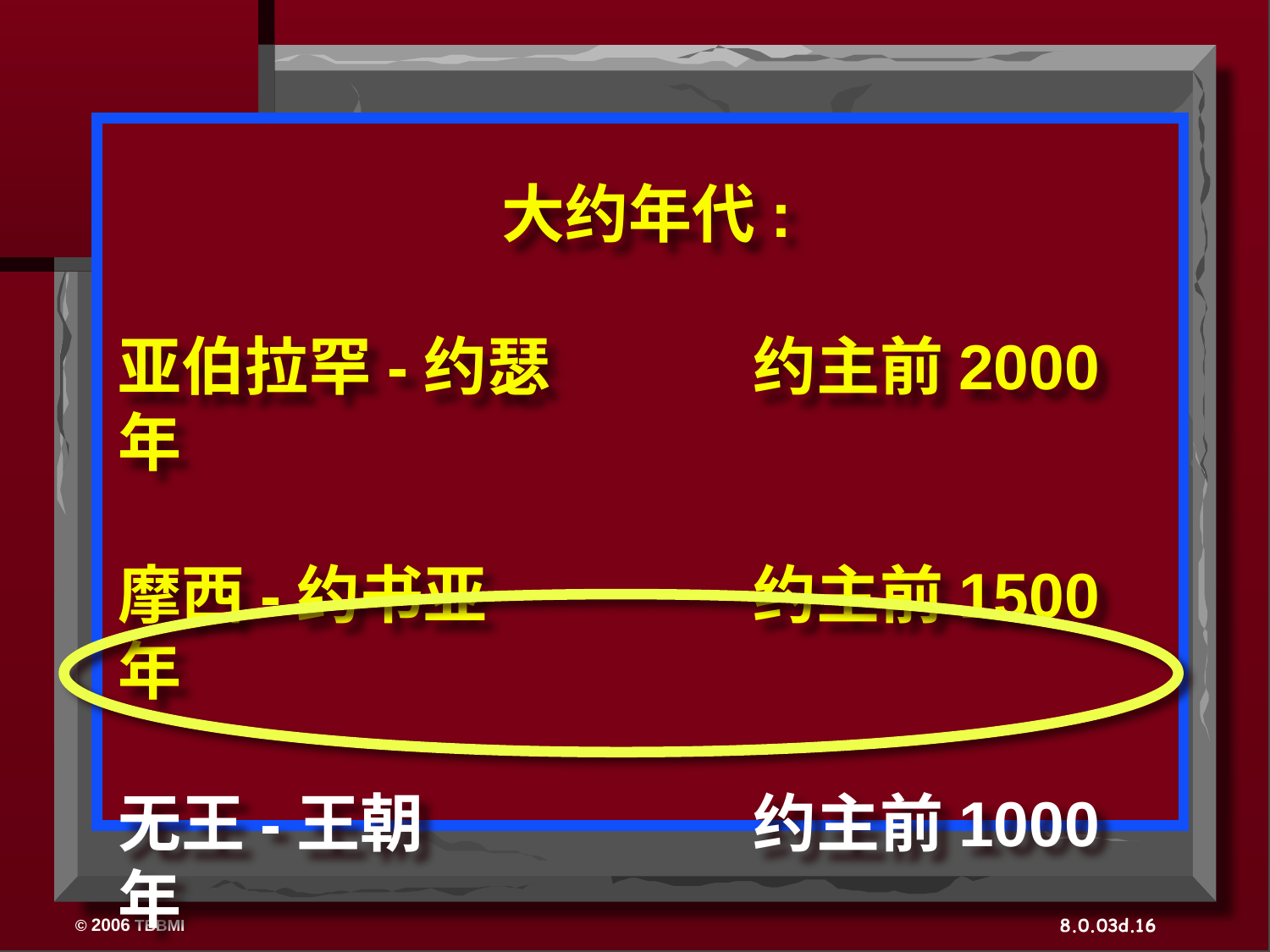

大约年代:

亚伯拉罕-约瑟	  	约主前2000年

摩西-约书亚	  		约主前1500年

无王-王朝			约主前1000年

16